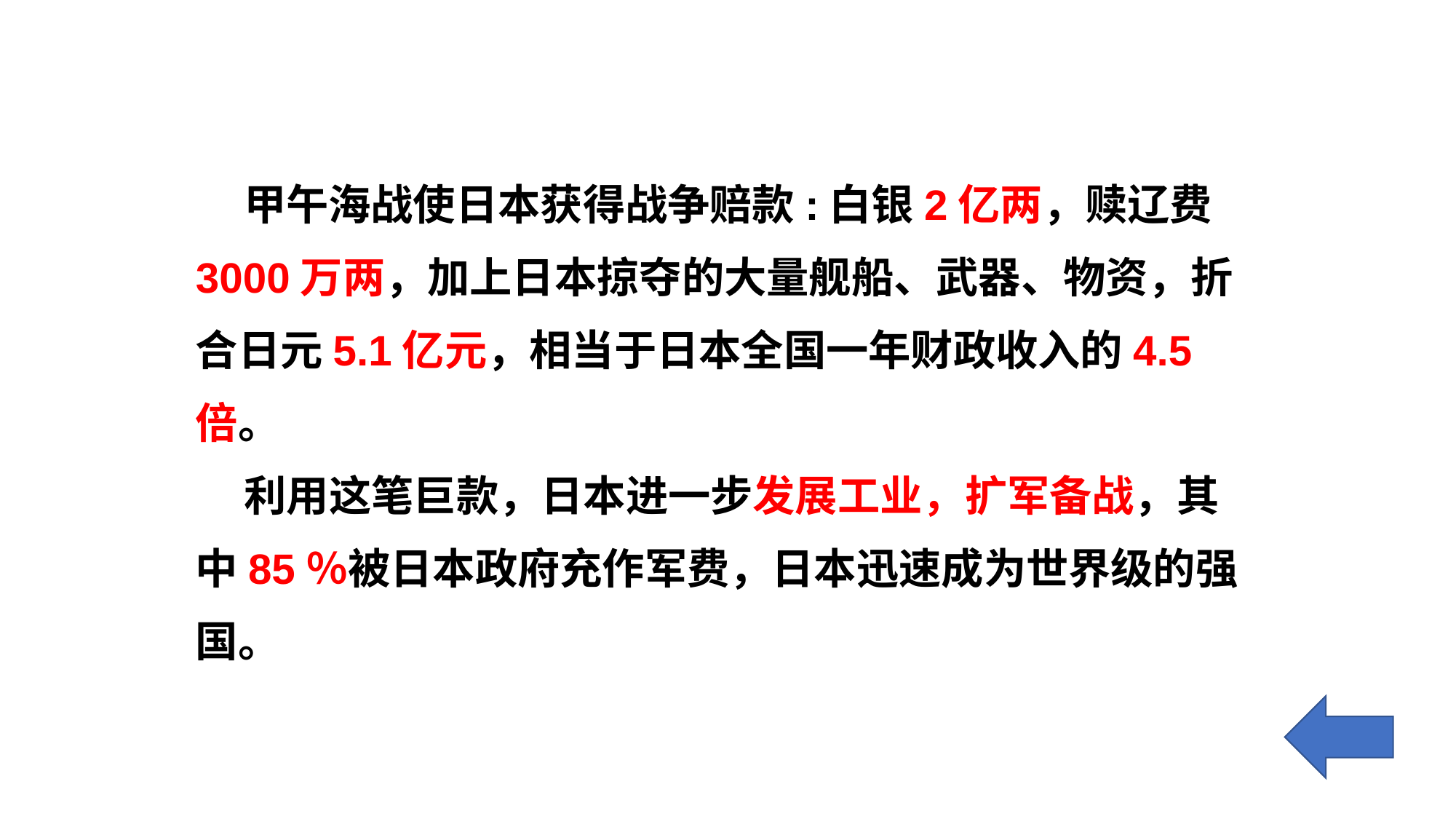

甲午海战使日本获得战争赔款:白银2亿两，赎辽费3000万两，加上日本掠夺的大量舰船、武器、物资，折合日元5.1亿元，相当于日本全国一年财政收入的4.5倍。
    利用这笔巨款，日本进一步发展工业，扩军备战，其中85％被日本政府充作军费，日本迅速成为世界级的强国。